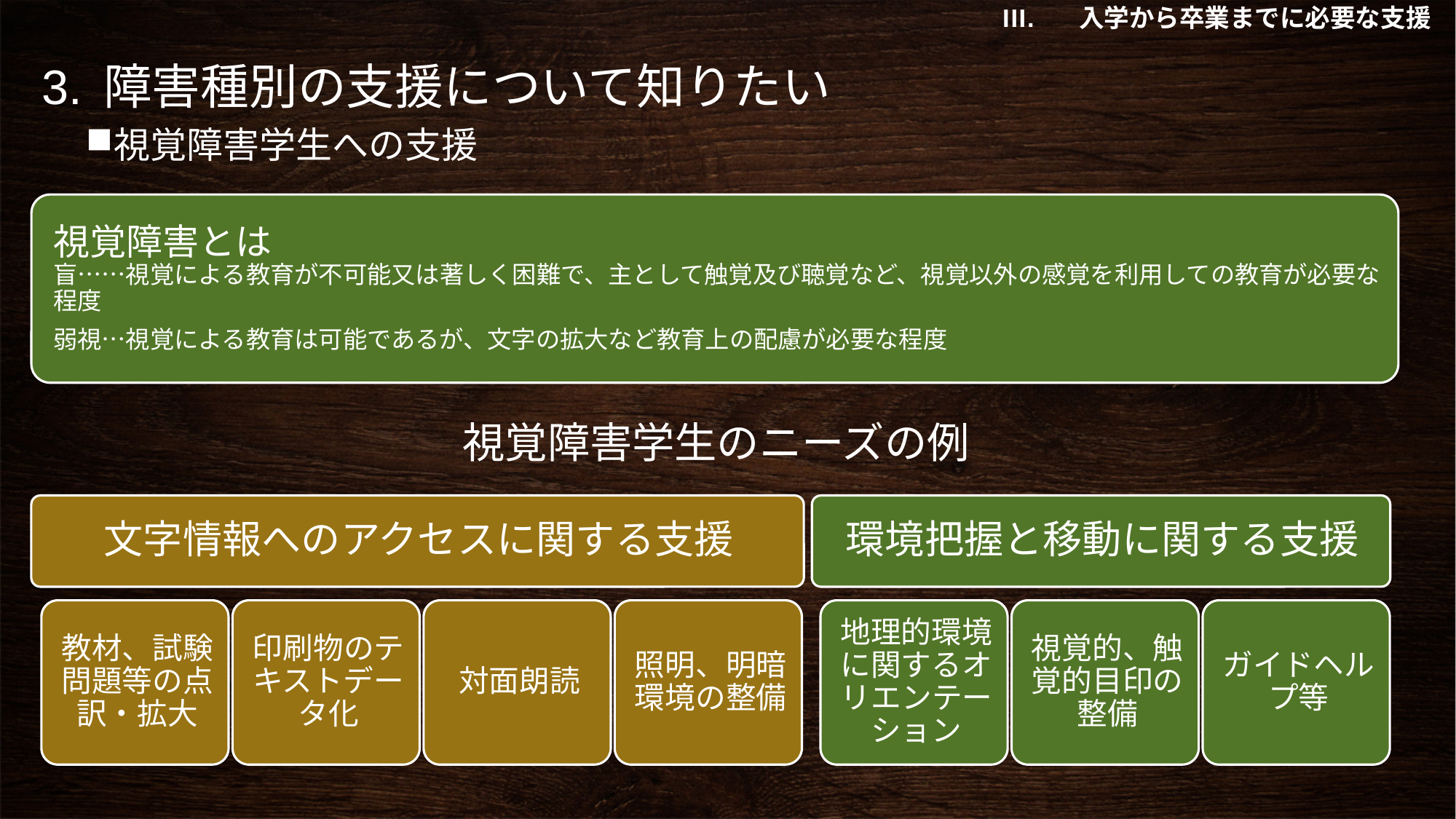

入学から卒業までに必要な支援
障害種別の支援について知りたい
視覚障害学生への支援
視覚障害とは
盲……視覚による教育が不可能又は著しく困難で、主として触覚及び聴覚など、視覚以外の感覚を利用しての教育が必要な程度
弱視…視覚による教育は可能であるが、文字の拡大など教育上の配慮が必要な程度
視覚障害学生のニーズの例
文字情報へのアクセスに関する支援
教材、試験問題等の点訳・拡大
印刷物のテキストデータ化
対面朗読
照明、明暗環境の整備
環境把握と移動に関する支援
地理的環境に関するオリエンテーション
視覚的、触覚的目印の整備
ガイドヘルプ等